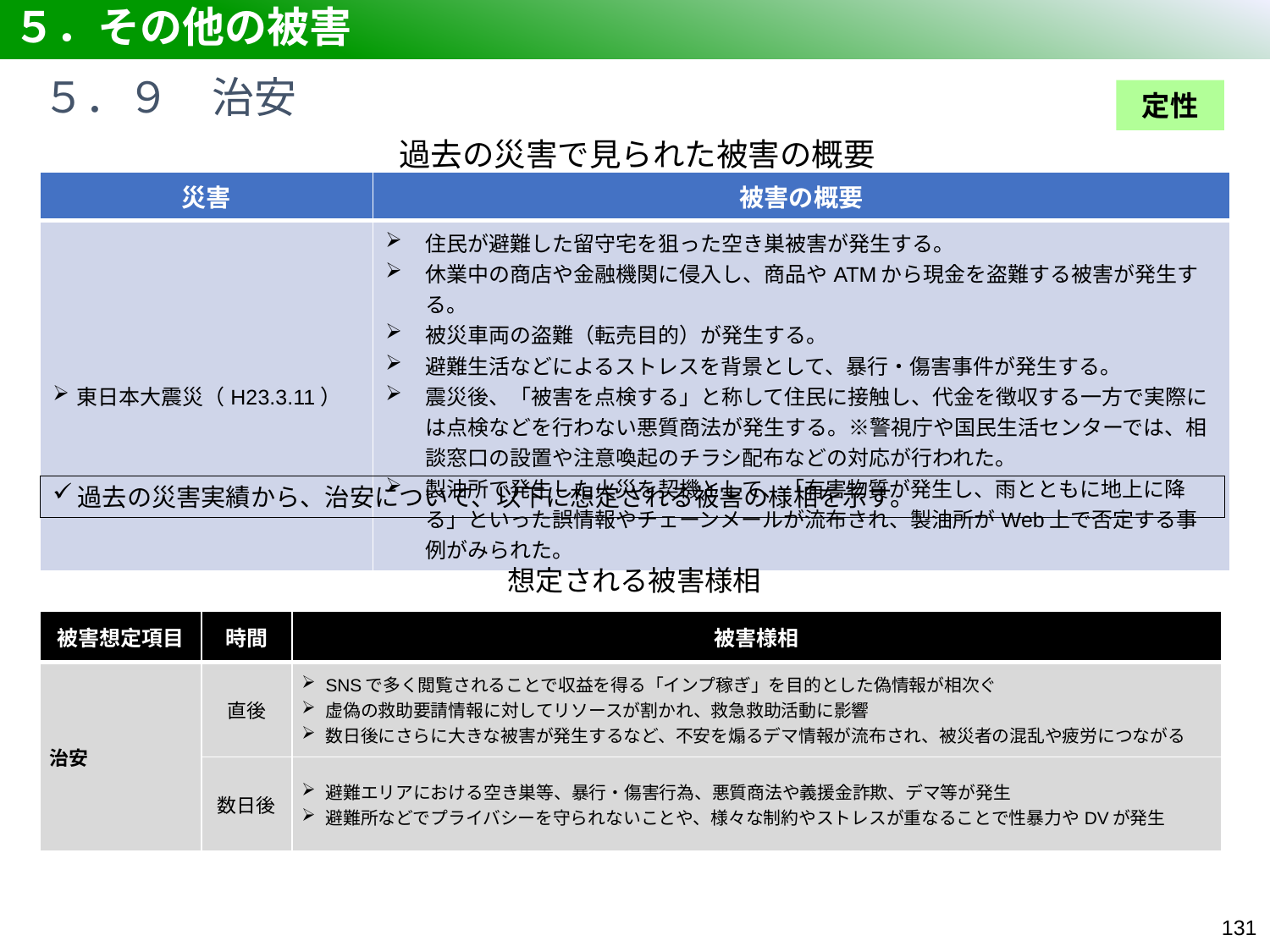

# ５．その他の被害
５．９　治安
定性
過去の災害で見られた被害の概要
| 災害 | 被害の概要 |
| --- | --- |
| 東日本大震災（H23.3.11） | 住民が避難した留守宅を狙った空き巣被害が発生する。 休業中の商店や金融機関に侵入し、商品やATMから現金を盗難する被害が発生する。 被災車両の盗難（転売目的）が発生する。 避難生活などによるストレスを背景として、暴行・傷害事件が発生する。 震災後、「被害を点検する」と称して住民に接触し、代金を徴収する一方で実際には点検などを行わない悪質商法が発生する。※警視庁や国民生活センターでは、相談窓口の設置や注意喚起のチラシ配布などの対応が行われた。 製油所で発生した火災を契機として、「有害物質が発生し、雨とともに地上に降る」といった誤情報やチェーンメールが流布され、製油所がWeb上で否定する事例がみられた。 |
過去の災害実績から、治安について、以下に想定される被害の様相を示す。
想定される被害様相
| 被害想定項目 | 時間 | 被害様相 |
| --- | --- | --- |
| 治安 | 直後 | SNSで多く閲覧されることで収益を得る「インプ稼ぎ」を目的とした偽情報が相次ぐ 虚偽の救助要請情報に対してリソースが割かれ、救急救助活動に影響 数日後にさらに大きな被害が発生するなど、不安を煽るデマ情報が流布され、被災者の混乱や疲労につながる |
|  | 数日後 | 避難エリアにおける空き巣等、暴行・傷害行為、悪質商法や義援金詐欺、デマ等が発生 避難所などでプライバシーを守られないことや、様々な制約やストレスが重なることで性暴力やDVが発生 |
131